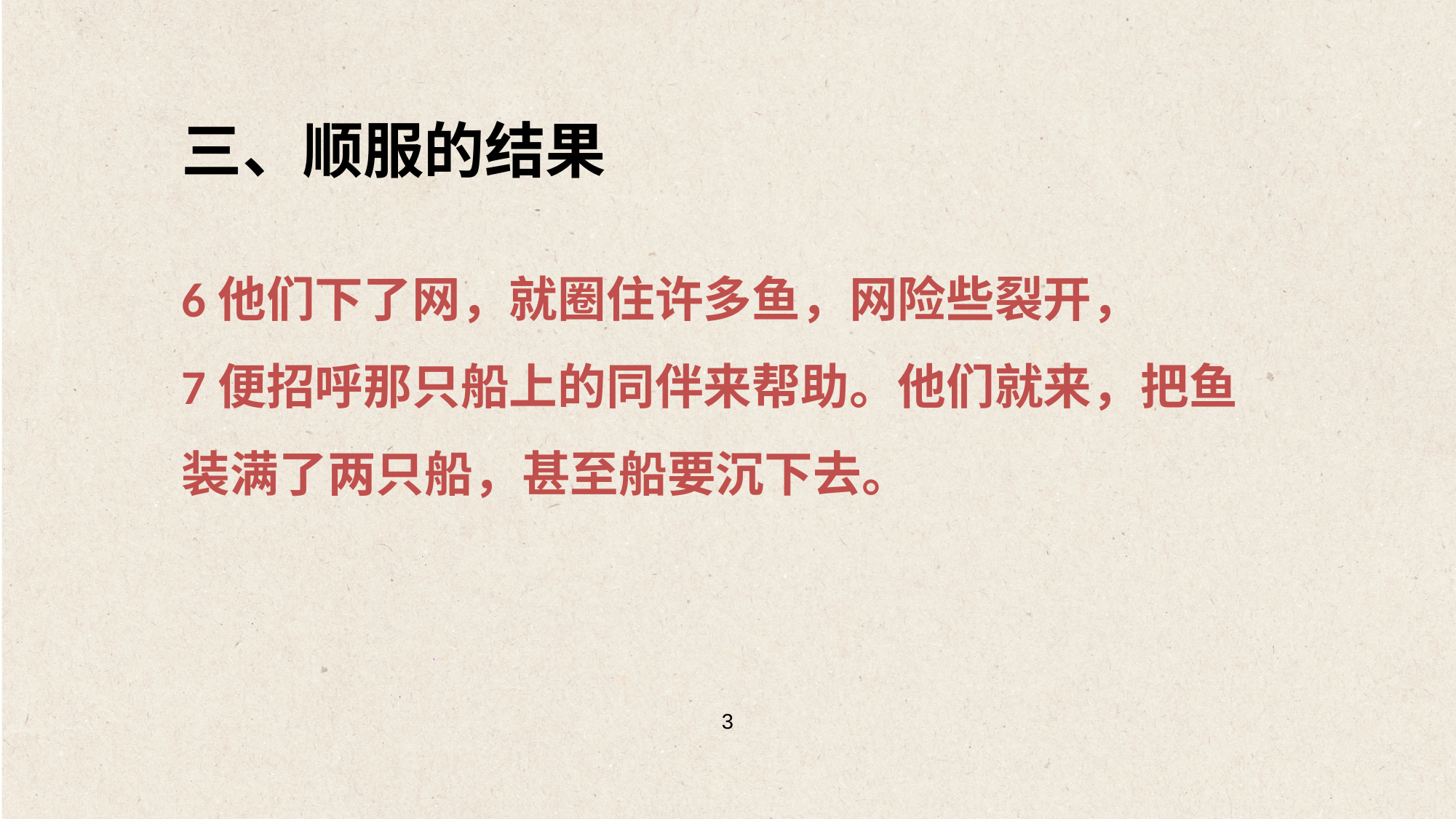

三、顺服的结果
6他们下了网，就圈住许多鱼，网险些裂开，
7便招呼那只船上的同伴来帮助。他们就来，把鱼装满了两只船，甚至船要沉下去。

3